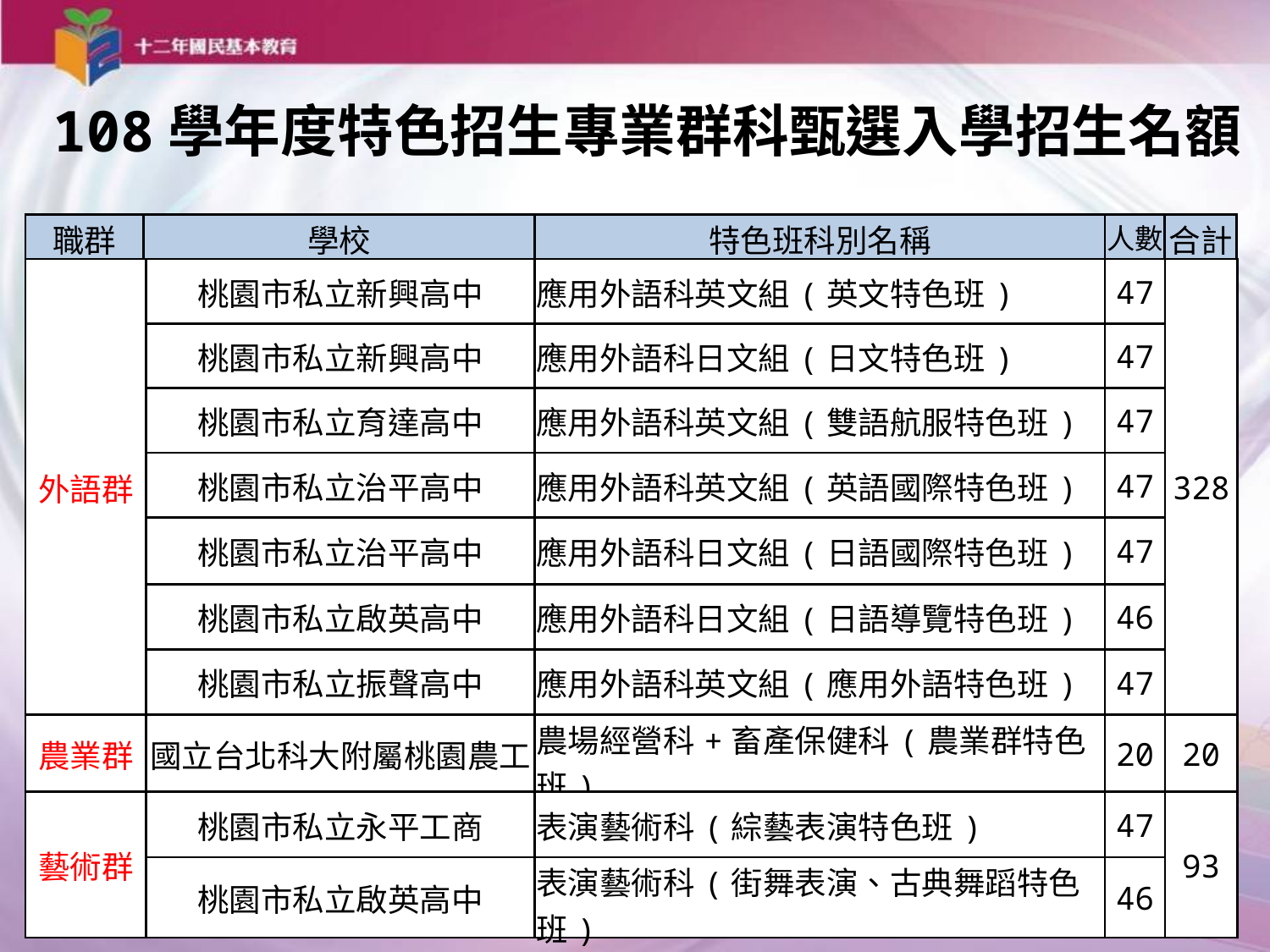

108學年度特色招生專業群科甄選入學招生名額
| 職群 | 學校 | 特色班科別名稱 | 人數 | 合計 |
| --- | --- | --- | --- | --- |
| 外語群 | 桃園市私立新興高中 | 應用外語科英文組(英文特色班) | 47 | 328 |
| --- | --- | --- | --- | --- |
|  | 桃園市私立新興高中 | 應用外語科日文組(日文特色班) | 47 |  |
|  | 桃園市私立育達高中 | 應用外語科英文組(雙語航服特色班) | 47 |  |
|  | 桃園市私立治平高中 | 應用外語科英文組(英語國際特色班) | 47 |  |
|  | 桃園市私立治平高中 | 應用外語科日文組(日語國際特色班) | 47 |  |
|  | 桃園市私立啟英高中 | 應用外語科日文組(日語導覽特色班) | 46 |  |
|  | 桃園市私立振聲高中 | 應用外語科英文組(應用外語特色班) | 47 |  |
| 農業群 | 國立台北科大附屬桃園農工 | 農場經營科+畜產保健科(農業群特色班) | 20 | 20 |
| 藝術群 | 桃園市私立永平工商 | 表演藝術科(綜藝表演特色班) | 47 | 93 |
|  | 桃園市私立啟英高中 | 表演藝術科(街舞表演、古典舞蹈特色班) | 46 |  |